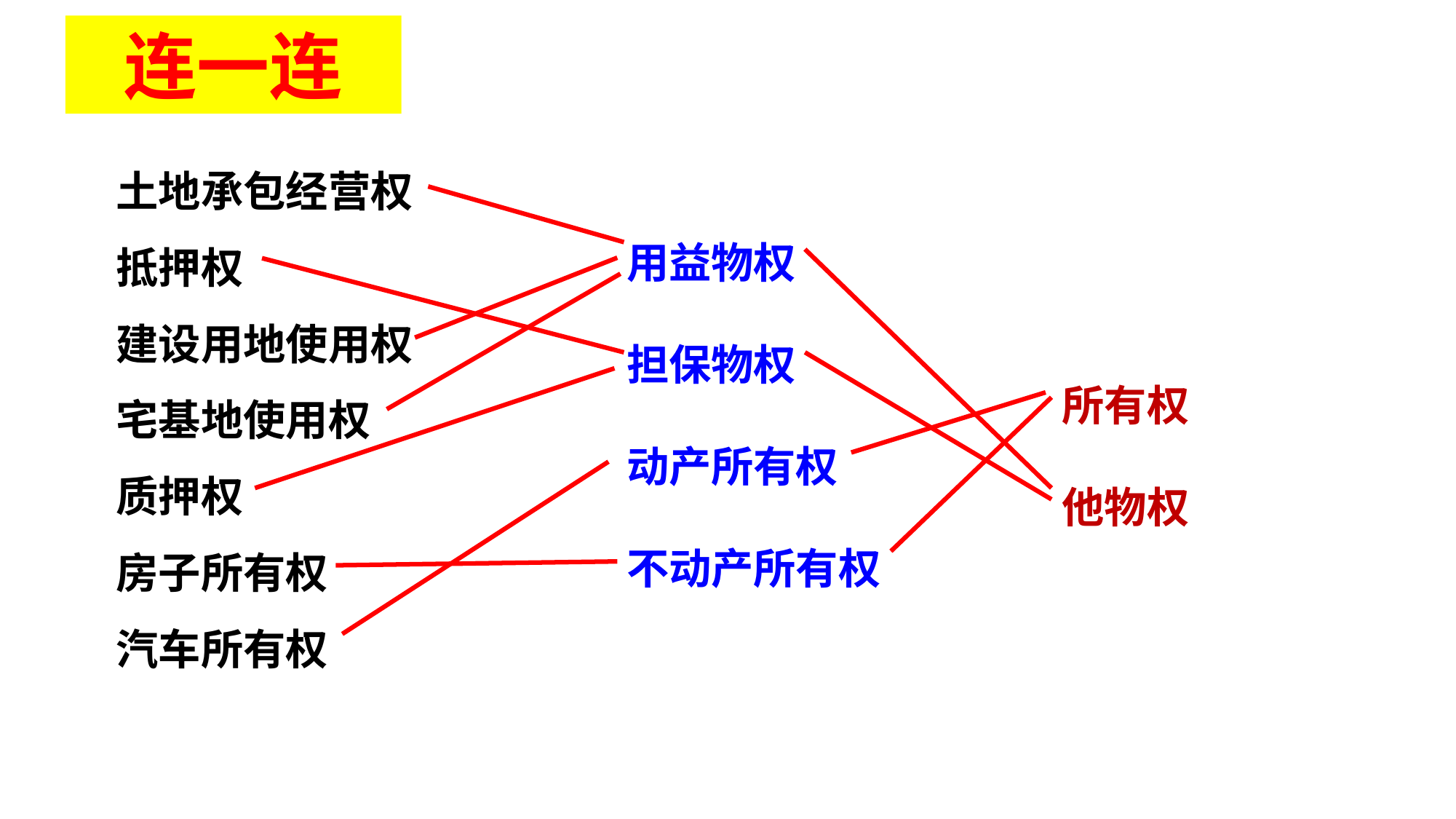

连一连
土地承包经营权
抵押权
建设用地使用权
宅基地使用权
质押权
房子所有权
汽车所有权
用益物权
担保物权
动产所有权
不动产所有权
所有权
他物权